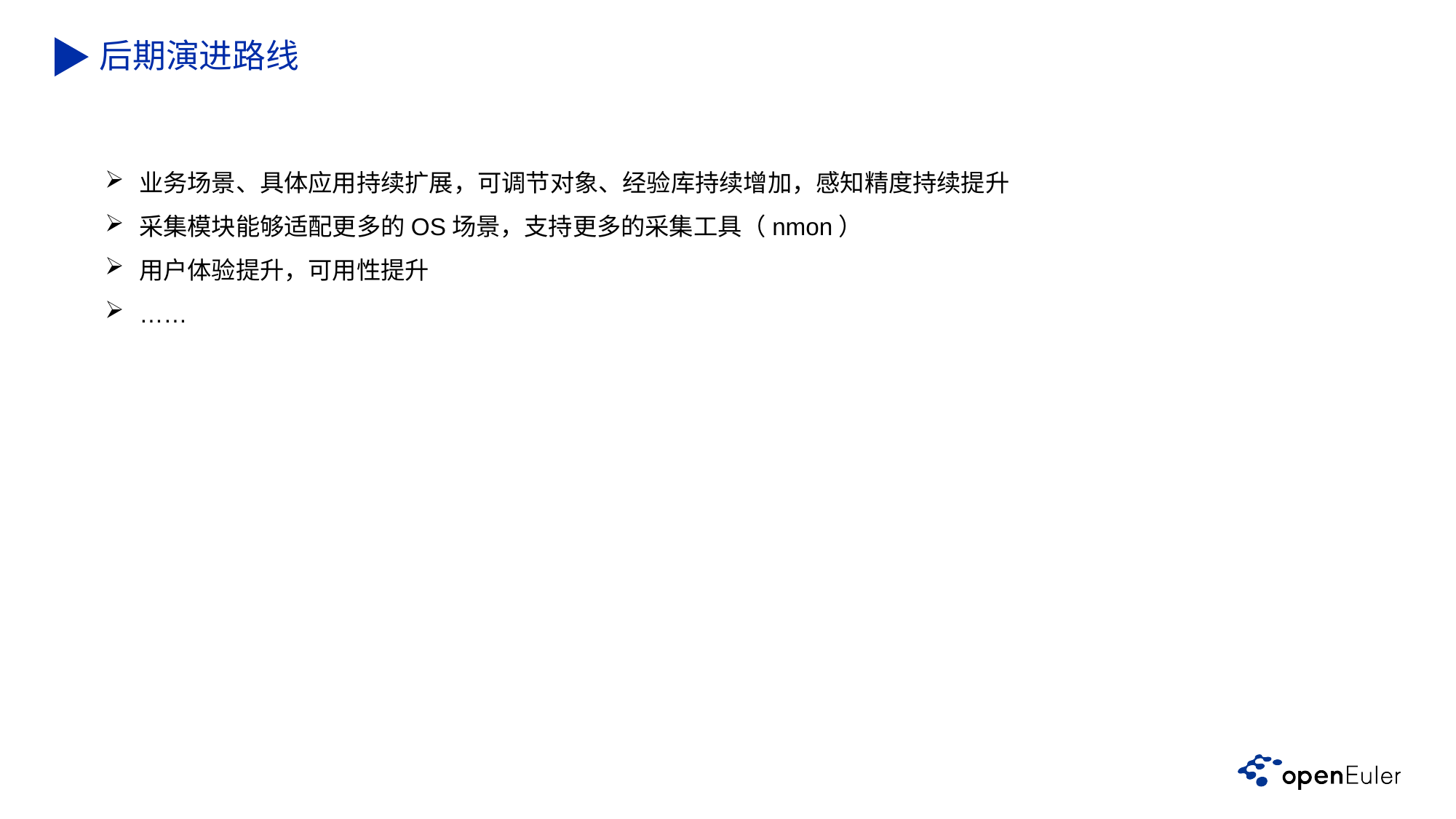

后期演进路线
业务场景、具体应用持续扩展，可调节对象、经验库持续增加，感知精度持续提升
采集模块能够适配更多的OS场景，支持更多的采集工具（nmon）
用户体验提升，可用性提升
……